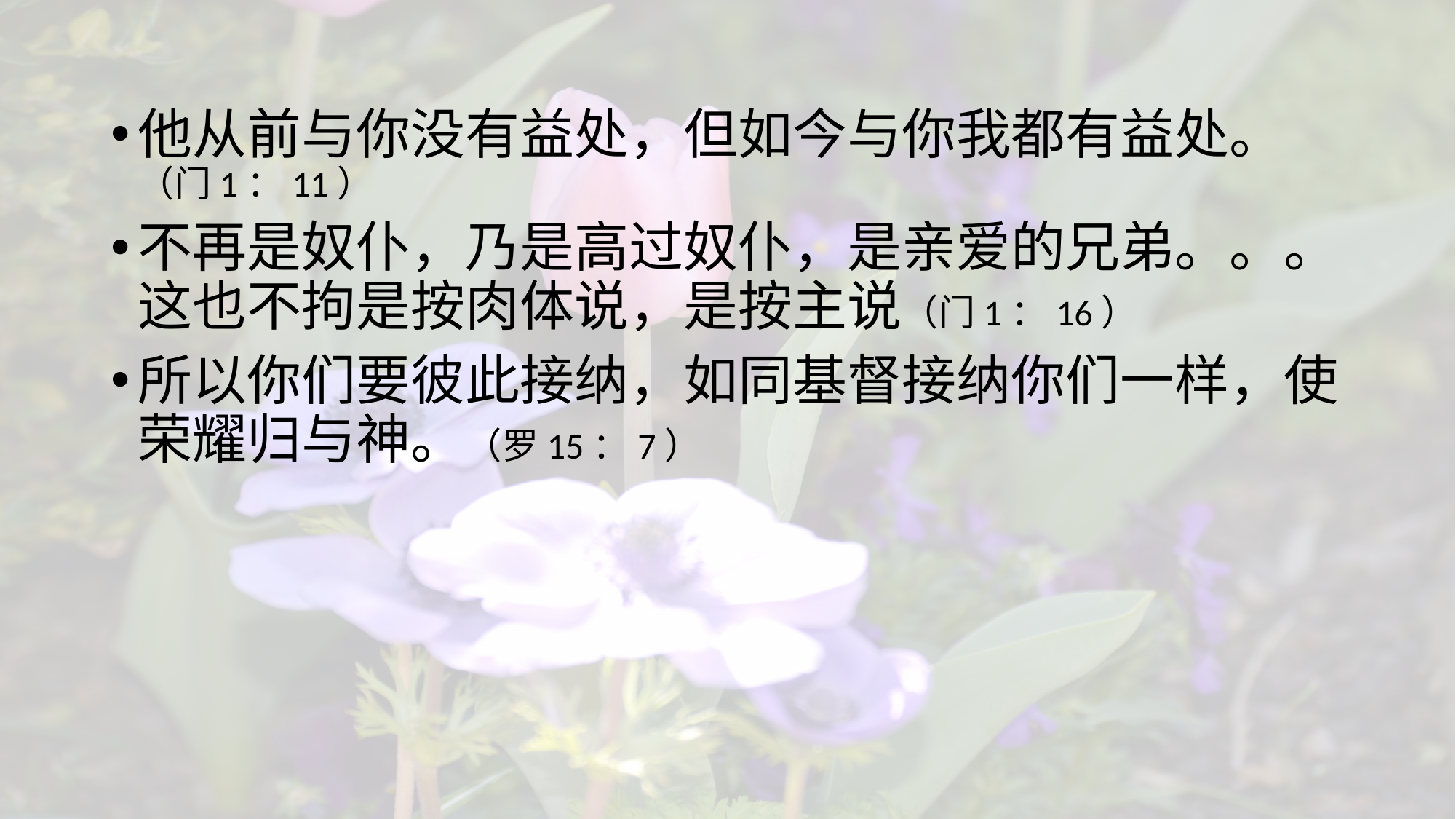

他从前与你没有益处，但如今与你我都有益处。（门1：11）
不再是奴仆，乃是高过奴仆，是亲爱的兄弟。。。这也不拘是按肉体说，是按主说（门1：16）
所以你们要彼此接纳，如同基督接纳你们一样，使荣耀归与神。（罗15：7）